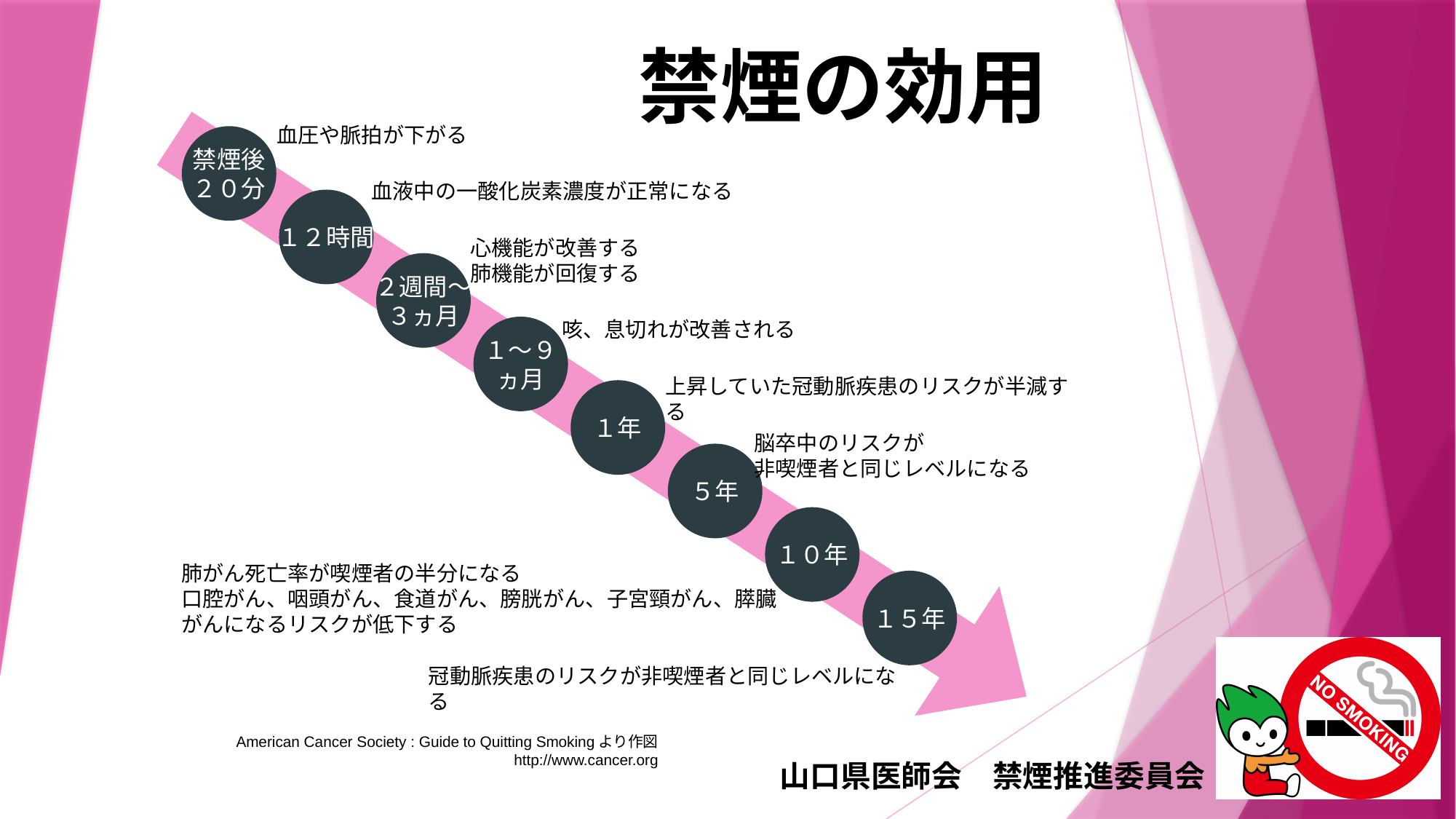

# 禁煙の効用

血圧や脈拍が下がる
禁煙後
２０分
血液中の一酸化炭素濃度が正常になる
１２時間
心機能が改善する
肺機能が回復する
２週間～
３ヵ月
咳、息切れが改善される
１～９
ヵ月
上昇していた冠動脈疾患のリスクが半減する
１年
脳卒中のリスクが
非喫煙者と同じレベルになる
５年
１０年
肺がん死亡率が喫煙者の半分になる
口腔がん、咽頭がん、食道がん、膀胱がん、子宮頸がん、膵臓がんになるリスクが低下する
１５年
冠動脈疾患のリスクが非喫煙者と同じレベルになる
American Cancer Society : Guide to Quitting Smokingより作図
http://www.cancer.org